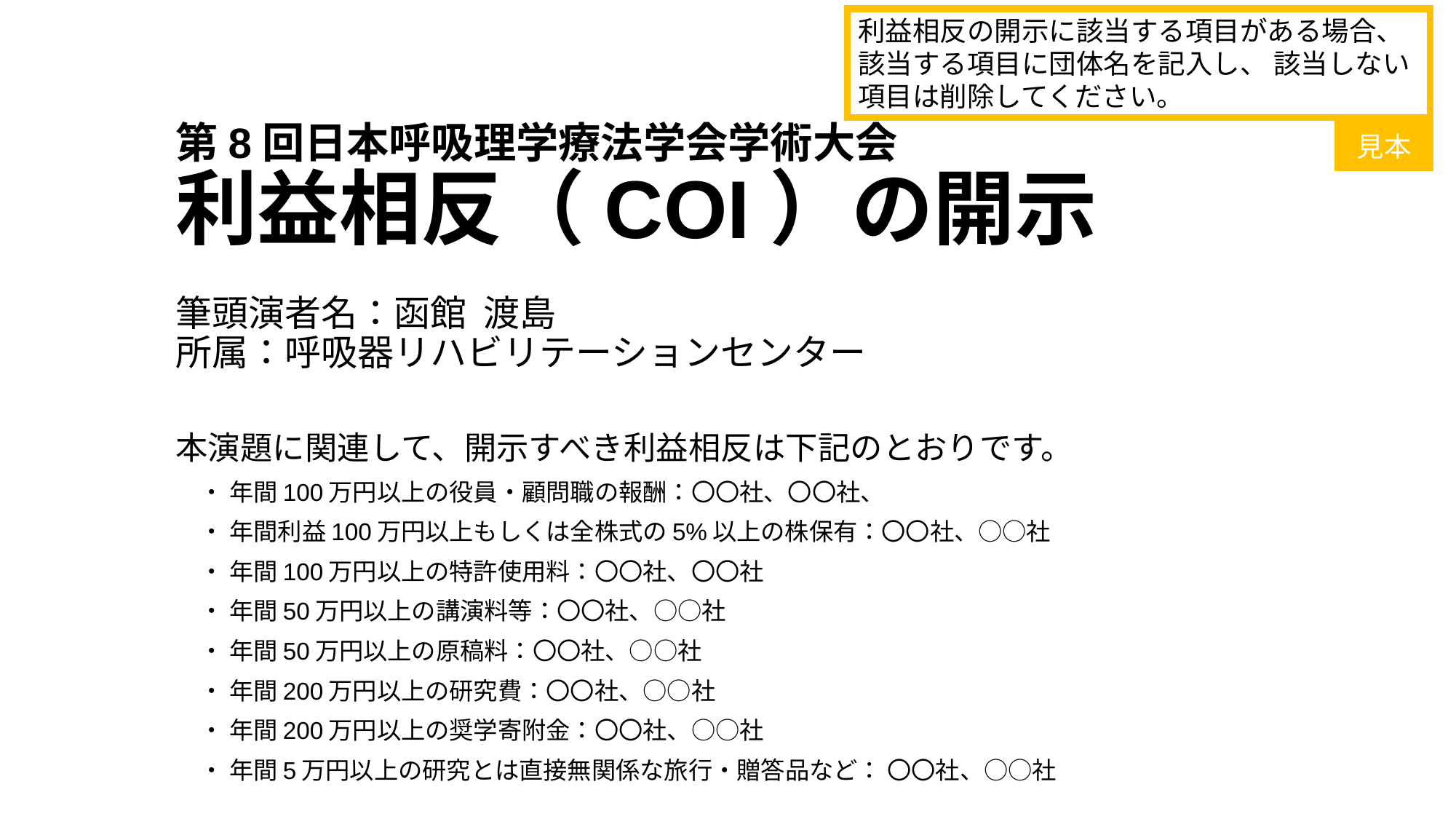

利益相反の開示に該当する項目がある場合、 該当する項目に団体名を記入し、 該当しない項目は削除してください。
第8回日本呼吸理学療法学会学術大会
利益相反（COI）の開示
筆頭演者名：函館  渡島
所属：呼吸器リハビリテーションセンター
見本
本演題に関連して、開示すべき利益相反は下記のとおりです。
　・ 年間100万円以上の役員・顧問職の報酬：〇〇社、〇〇社、
　・ 年間利益100万円以上もしくは全株式の5%以上の株保有：〇〇社、○○社
　・ 年間100万円以上の特許使用料：〇〇社、〇〇社
　・ 年間50万円以上の講演料等：〇〇社、○○社
　・ 年間50万円以上の原稿料：〇〇社、○○社
　・ 年間200万円以上の研究費：〇〇社、○○社
　・ 年間200万円以上の奨学寄附金：〇〇社、○○社
　・ 年間5万円以上の研究とは直接無関係な旅行・贈答品など： 〇〇社、○○社